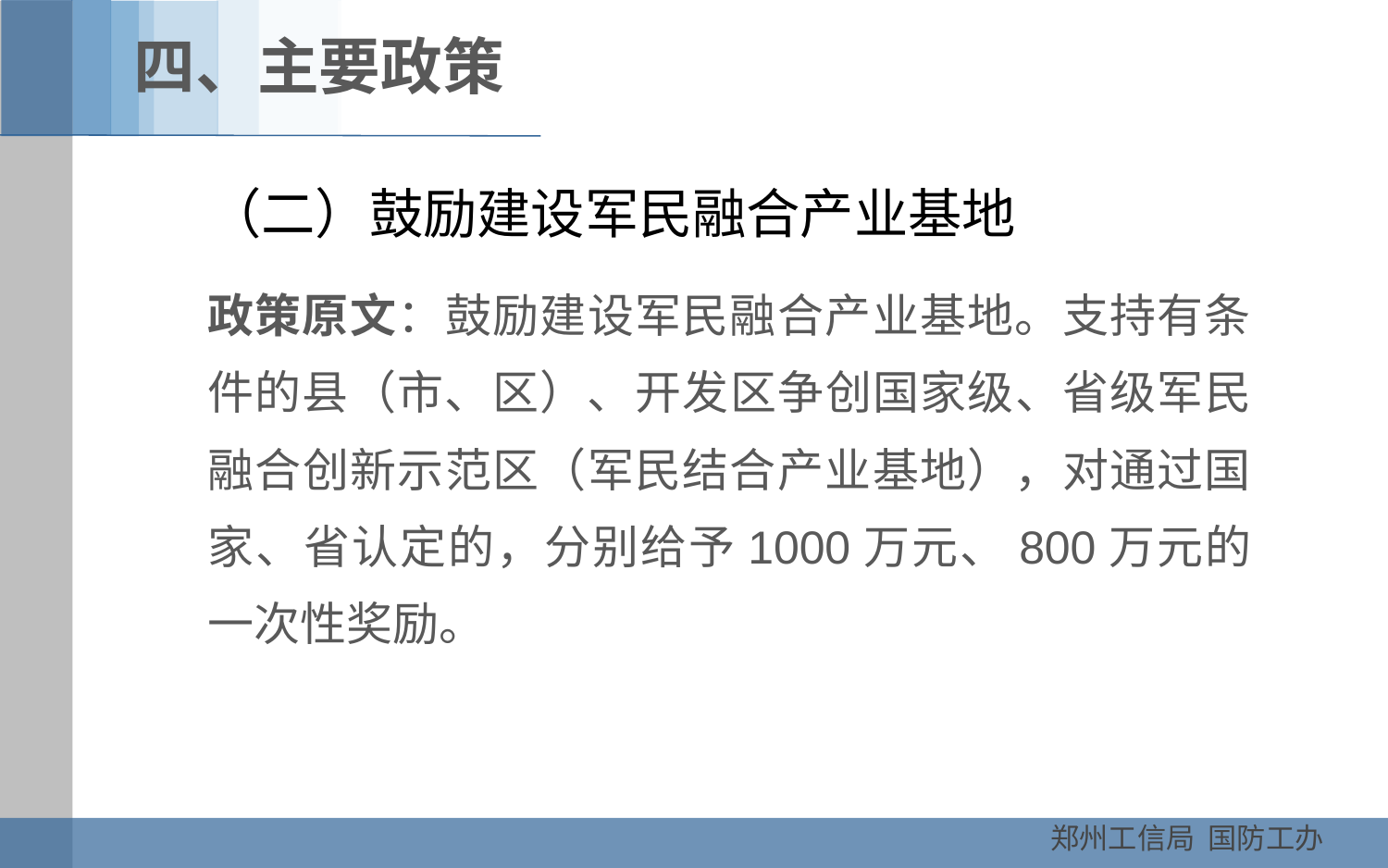

四、主要政策

（二）鼓励建设军民融合产业基地
政策原文：鼓励建设军民融合产业基地。支持有条件的县（市、区）、开发区争创国家级、省级军民融合创新示范区（军民结合产业基地），对通过国家、省认定的，分别给予1000万元、800万元的一次性奖励。

郑州工信局  国防工办